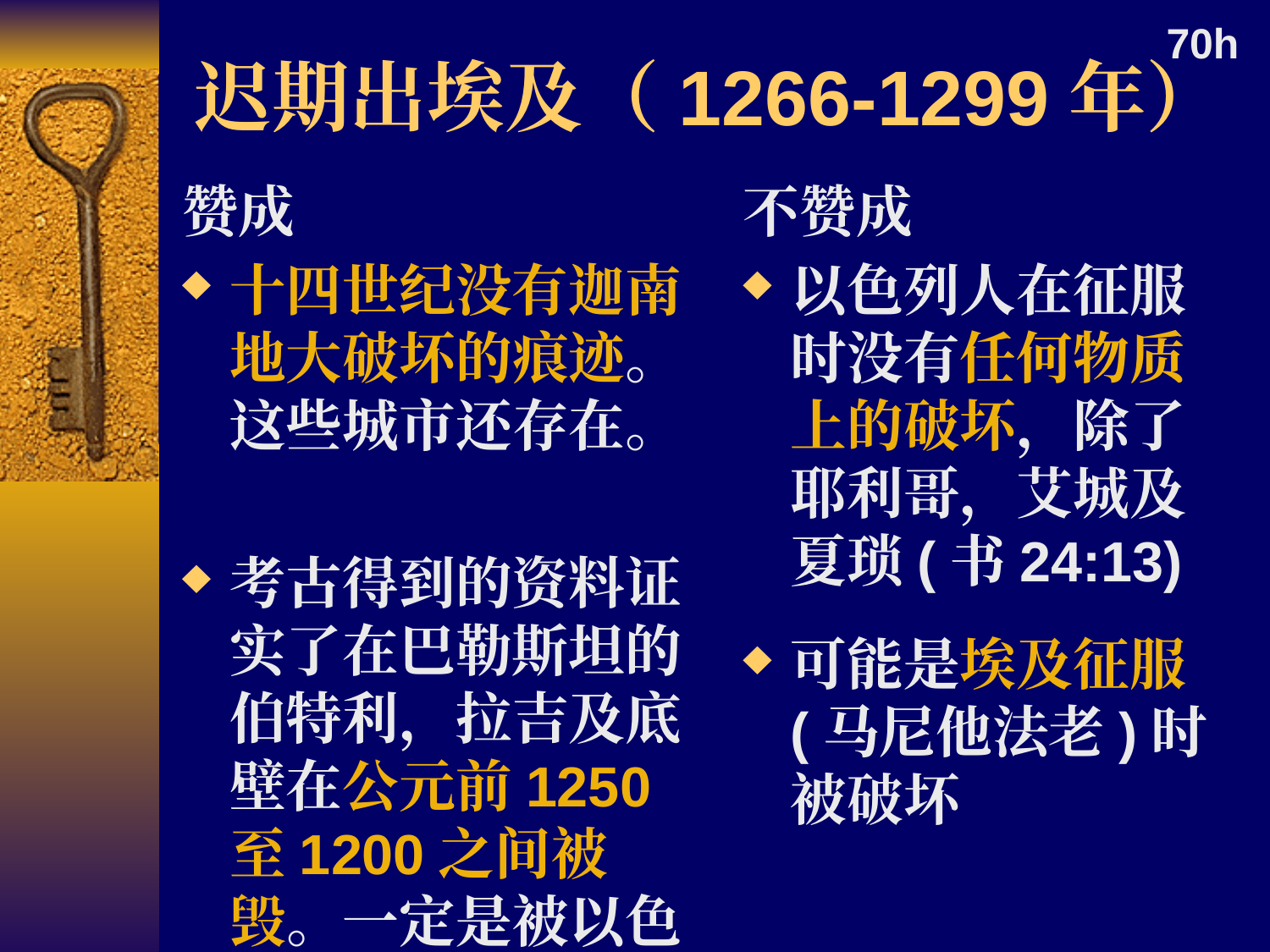

# 迟期出埃及（1266-1299年）
70h
赞成
十四世纪没有迦南地大破坏的痕迹。这些城市还存在。

考古得到的资料证实了在巴勒斯坦的伯特利，拉吉及底壁在公元前1250至1200之间被毁。一定是被以色列征服。
不赞成
以色列人在征服时没有任何物质上的破坏，除了耶利哥，艾城及夏琐(书24:13)

可能是埃及征服(马尼他法老)时被破坏